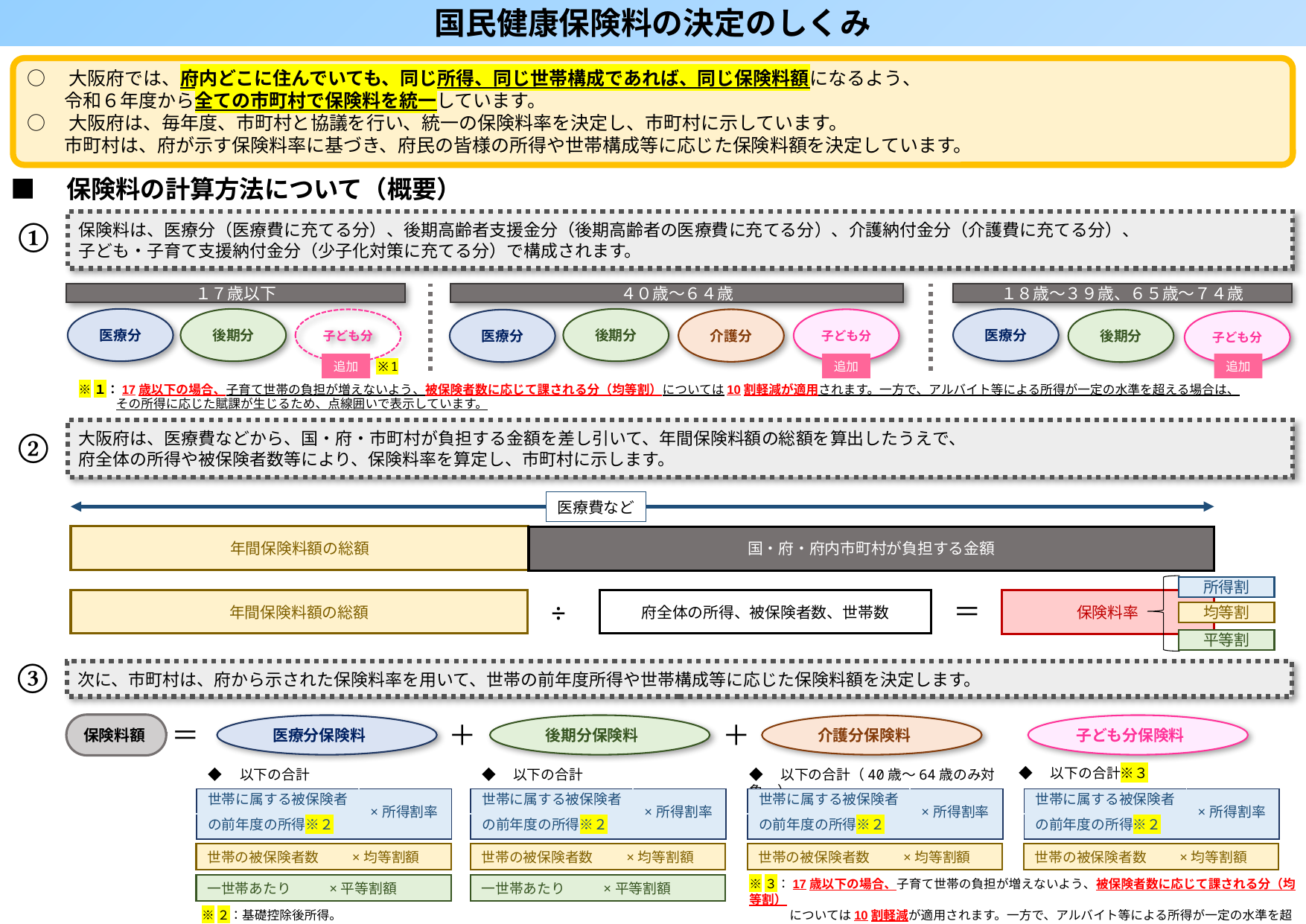

国民健康保険料の決定のしくみ
○　大阪府では、府内どこに住んでいても、同じ所得、同じ世帯構成であれば、同じ保険料額になるよう、
　　令和６年度から全ての市町村で保険料を統一しています。
○　大阪府は、毎年度、市町村と協議を行い、統一の保険料率を決定し、市町村に示しています。
　　市町村は、府が示す保険料率に基づき、府民の皆様の所得や世帯構成等に応じた保険料額を決定しています。
■　保険料の計算方法について（概要）
①
保険料は、医療分（医療費に充てる分）、後期高齢者支援金分（後期高齢者の医療費に充てる分）、介護納付金分（介護費に充てる分）、
子ども・子育て支援納付金分（少子化対策に充てる分）で構成されます。
１７歳以下
４０歳～６４歳
１８歳～３９歳、６５歳～７４歳
医療分
後期分
後期分
医療分
子ども分
介護分
子ども分
医療分
後期分
子ども分
※1
追加
追加
追加
※１：17歳以下の場合、子育て世帯の負担が増えないよう、被保険者数に応じて課される分（均等割）については10割軽減が適用されます。一方で、アルバイト等による所得が一定の水準を超える場合は、
　　　その所得に応じた賦課が生じるため、点線囲いで表示しています。
②
大阪府は、医療費などから、国・府・市町村が負担する金額を差し引いて、年間保険料額の総額を算出したうえで、
府全体の所得や被保険者数等により、保険料率を算定し、市町村に示します。
医療費など
年間保険料額の総額
国・府・府内市町村が負担する金額

所得割
＝
÷
年間保険料額の総額
府全体の所得、被保険者数、世帯数
保険料率
均等割
平等割
③
次に、市町村は、府から示された保険料率を用いて、世帯の前年度所得や世帯構成等に応じた保険料額を決定します。
＝
＋
＋
保険料額
医療分保険料
後期分保険料
介護分保険料
子ども分保険料
◆　以下の合計※３
◆　以下の合計
◆　以下の合計
◆　以下の合計（40歳～64歳のみ対象。）

| 世帯に属する被保険者 | ×所得割率 |
| --- | --- |
| の前年度の所得※２ |  |
| 世帯に属する被保険者 | ×所得割率 |
| --- | --- |
| の前年度の所得※２ |  |
| 世帯に属する被保険者 | ×所得割率 |
| --- | --- |
| の前年度の所得※２ |  |
| 世帯に属する被保険者 | ×所得割率 |
| --- | --- |
| の前年度の所得※２ |  |
世帯の被保険者数　     ×均等割額
世帯の被保険者数　     ×均等割額
世帯の被保険者数　     ×均等割額
世帯の被保険者数　     ×均等割額
※３：17歳以下の場合、子育て世帯の負担が増えないよう、被保険者数に応じて課される分（均等割）
　　　 については10割軽減が適用されます。一方で、アルバイト等による所得が一定の水準を超える場合
　　　 は、その所得に応じた賦課が生じます。
一世帯あたり           ×平等割額
一世帯あたり           ×平等割額
※２：基礎控除後所得。